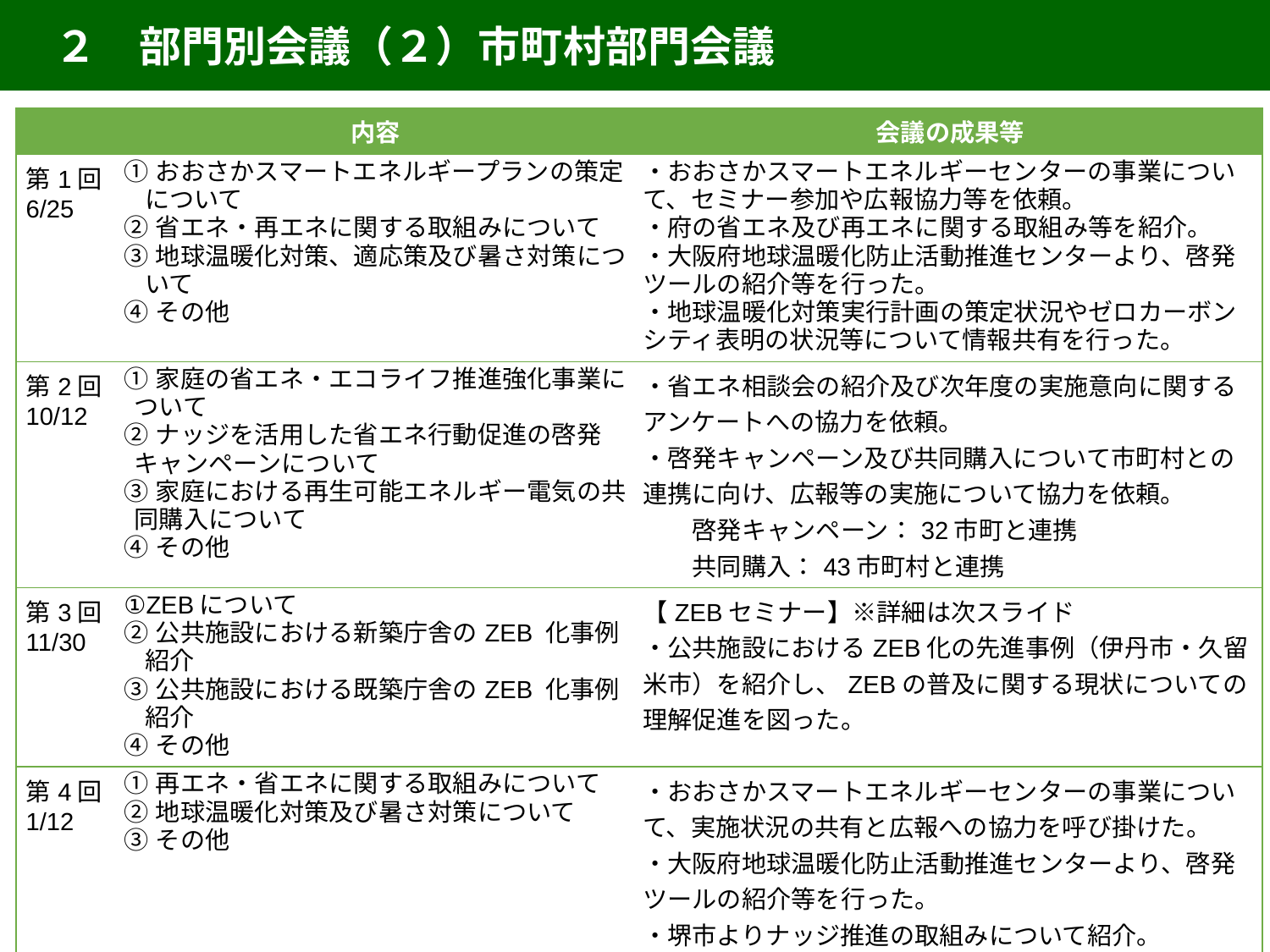

２　部門別会議（２）市町村部門会議
|  | 内容 | 会議の成果等 |
| --- | --- | --- |
| 第1回 6/25 | ①おおさかスマートエネルギープランの策定について ②省エネ・再エネに関する取組みについて ③地球温暖化対策、適応策及び暑さ対策について ④その他 | ・おおさかスマートエネルギーセンターの事業について、セミナー参加や広報協力等を依頼。 ・府の省エネ及び再エネに関する取組み等を紹介。 ・大阪府地球温暖化防止活動推進センターより、啓発ツールの紹介等を行った。 ・地球温暖化対策実行計画の策定状況やゼロカーボンシティ表明の状況等について情報共有を行った。 |
| 第2回 10/12 | ①家庭の省エネ・エコライフ推進強化事業について ②ナッジを活用した省エネ行動促進の啓発キャンペーンについて ③家庭における再生可能エネルギー電気の共同購入について ④その他 | ・省エネ相談会の紹介及び次年度の実施意向に関するアンケートへの協力を依頼。 ・啓発キャンペーン及び共同購入について市町村との連携に向け、広報等の実施について協力を依頼。 　　啓発キャンペーン：32市町と連携 　　共同購入：43市町村と連携 |
| 第3回 11/30 | ①ZEBについて ②公共施設における新築庁舎のZEB 化事例紹介 ③公共施設における既築庁舎のZEB 化事例紹介 ④その他 | 【ZEBセミナー】※詳細は次スライド ・公共施設におけるZEB化の先進事例（伊丹市・久留米市）を紹介し、ZEBの普及に関する現状についての理解促進を図った。 |
| 第4回 1/12 | ①再エネ・省エネに関する取組みについて ②地球温暖化対策及び暑さ対策について ③その他 | ・おおさかスマートエネルギーセンターの事業について、実施状況の共有と広報への協力を呼び掛けた。 ・大阪府地球温暖化防止活動推進センターより、啓発ツールの紹介等を行った。 ・堺市よりナッジ推進の取組みについて紹介。 ・脱炭素先行地域づくりや大阪府温暖化の防止等に関する条例の改正等について説明。 ・環境省地方環境事務所より、令和4年度の予算案を紹介。 |